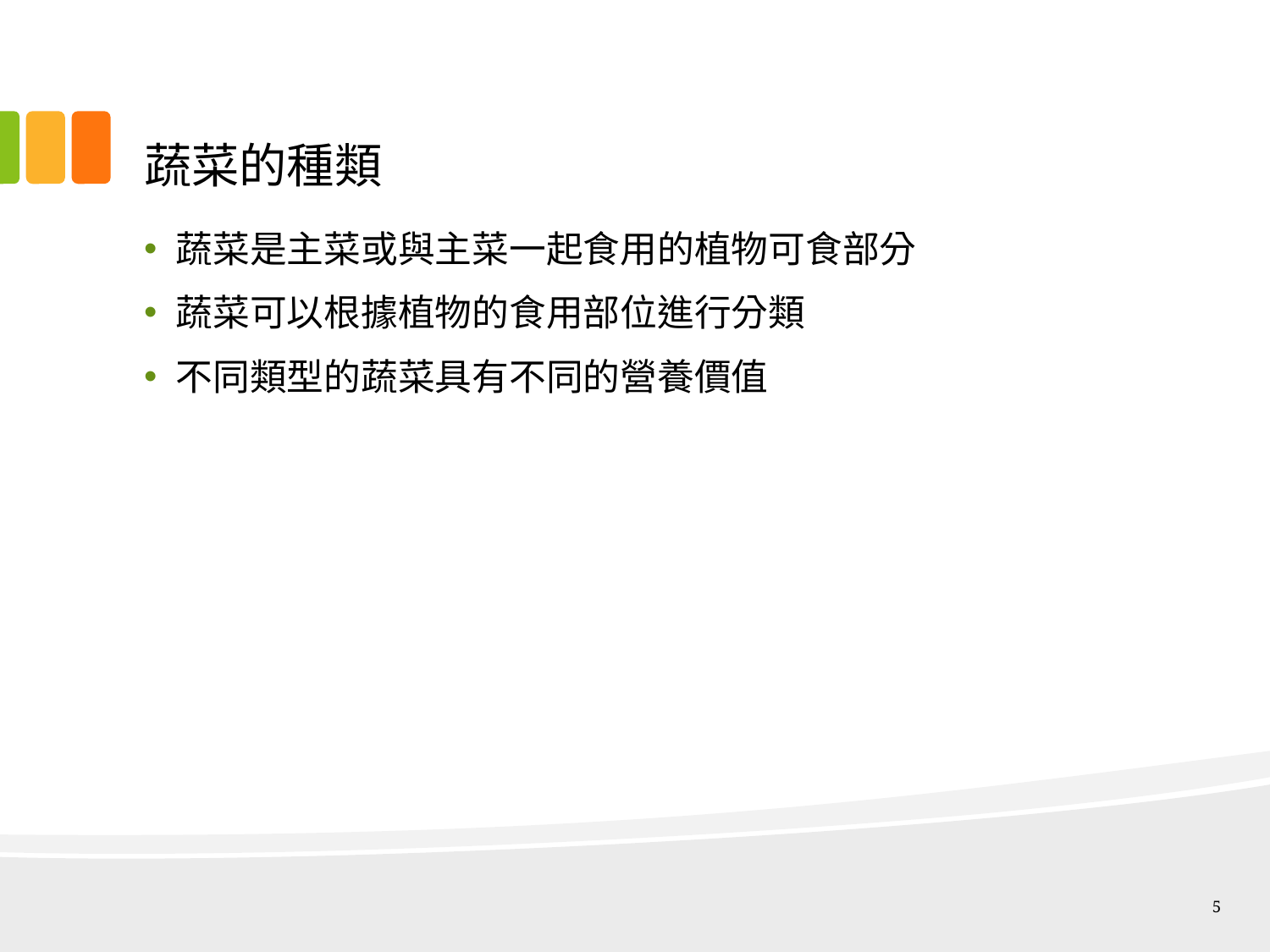

# 蔬菜的種類
蔬菜是主菜或與主菜一起食用的植物可食部分
蔬菜可以根據植物的食用部位進行分類
不同類型的蔬菜具有不同的營養價值
5